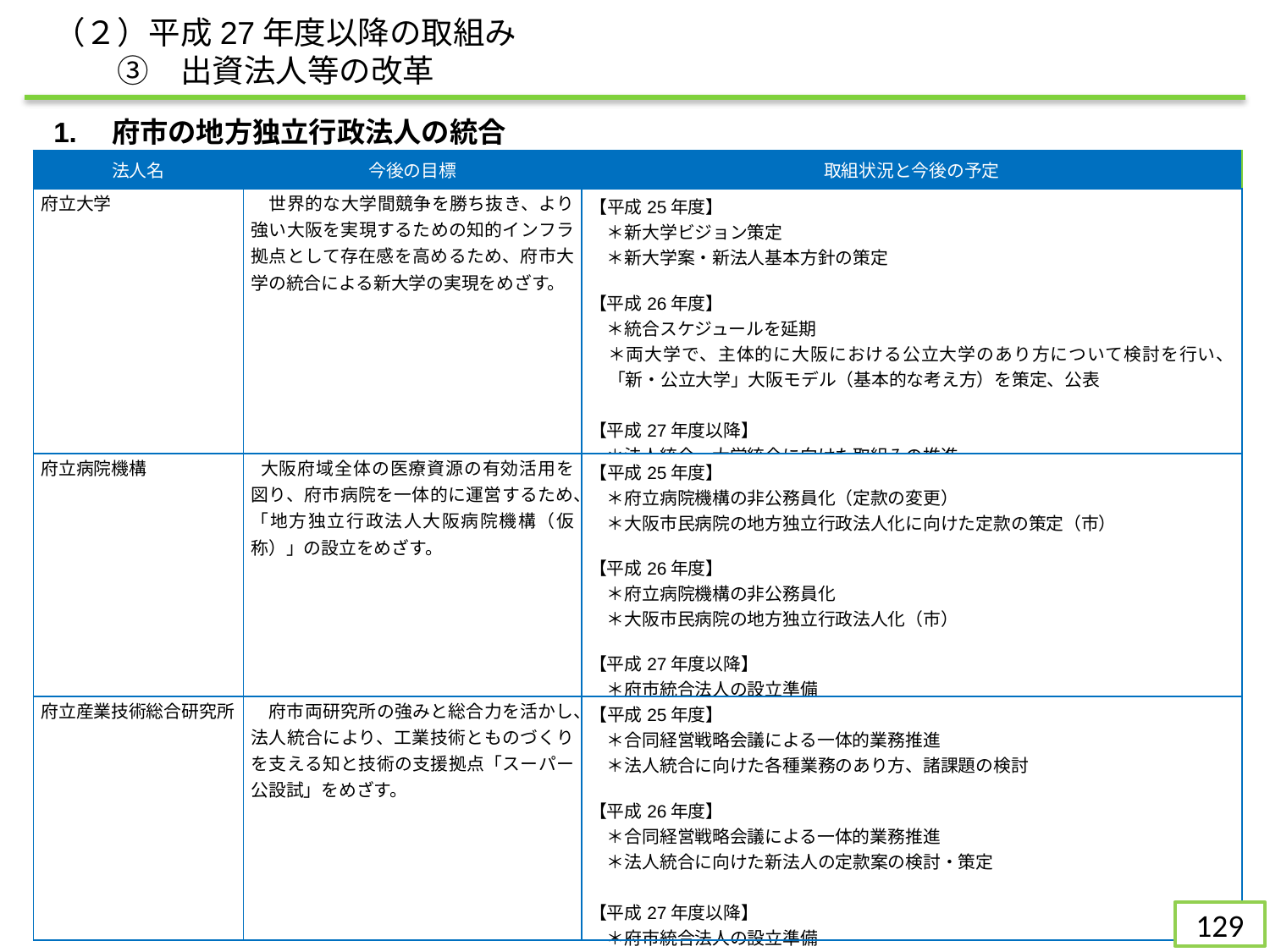

（２）平成27年度以降の取組み
　　③　出資法人等の改革
1.　府市の地方独立行政法人の統合
| 法人名 | 今後の目標 | 取組状況と今後の予定 |
| --- | --- | --- |
| 府立大学 | 世界的な大学間競争を勝ち抜き、より強い大阪を実現するための知的インフラ拠点として存在感を高めるため、府市大学の統合による新大学の実現をめざす。 | 【平成25年度】 　＊新大学ビジョン策定 　＊新大学案・新法人基本方針の策定 【平成26年度】 　＊統合スケジュールを延期 　＊両大学で、主体的に大阪における公立大学のあり方について検討を行い、「新・公立大学」大阪モデル（基本的な考え方）を策定、公表 　　 【平成27年度以降】 　＊法人統合・大学統合に向けた取組みの推進 　＊法人統合・新大学設立 |
| 府立病院機構 | 大阪府域全体の医療資源の有効活用を図り、府市病院を一体的に運営するため、「地方独立行政法人大阪病院機構（仮称）」の設立をめざす。 | 【平成25年度】 　＊府立病院機構の非公務員化（定款の変更） 　＊大阪市民病院の地方独立行政法人化に向けた定款の策定（市） 【平成26年度】 　＊府立病院機構の非公務員化 　＊大阪市民病院の地方独立行政法人化（市） 【平成27年度以降】 　＊府市統合法人の設立準備 　＊法人統合による「地方独立行政法人大阪病院機構（仮称）」の設立 |
| 府立産業技術総合研究所 | 府市両研究所の強みと総合力を活かし、法人統合により、工業技術とものづくりを支える知と技術の支援拠点「スーパー公設試」をめざす。 | 【平成25年度】 　＊合同経営戦略会議による一体的業務推進 　＊法人統合に向けた各種業務のあり方、諸課題の検討 【平成26年度】 　＊合同経営戦略会議による一体的業務推進 　＊法人統合に向けた新法人の定款案の検討・策定　 　 【平成27年度以降】 　＊府市統合法人の設立準備 　＊法人統合による「地方独立行政法人大阪産業技術研究所」の設立 |
129